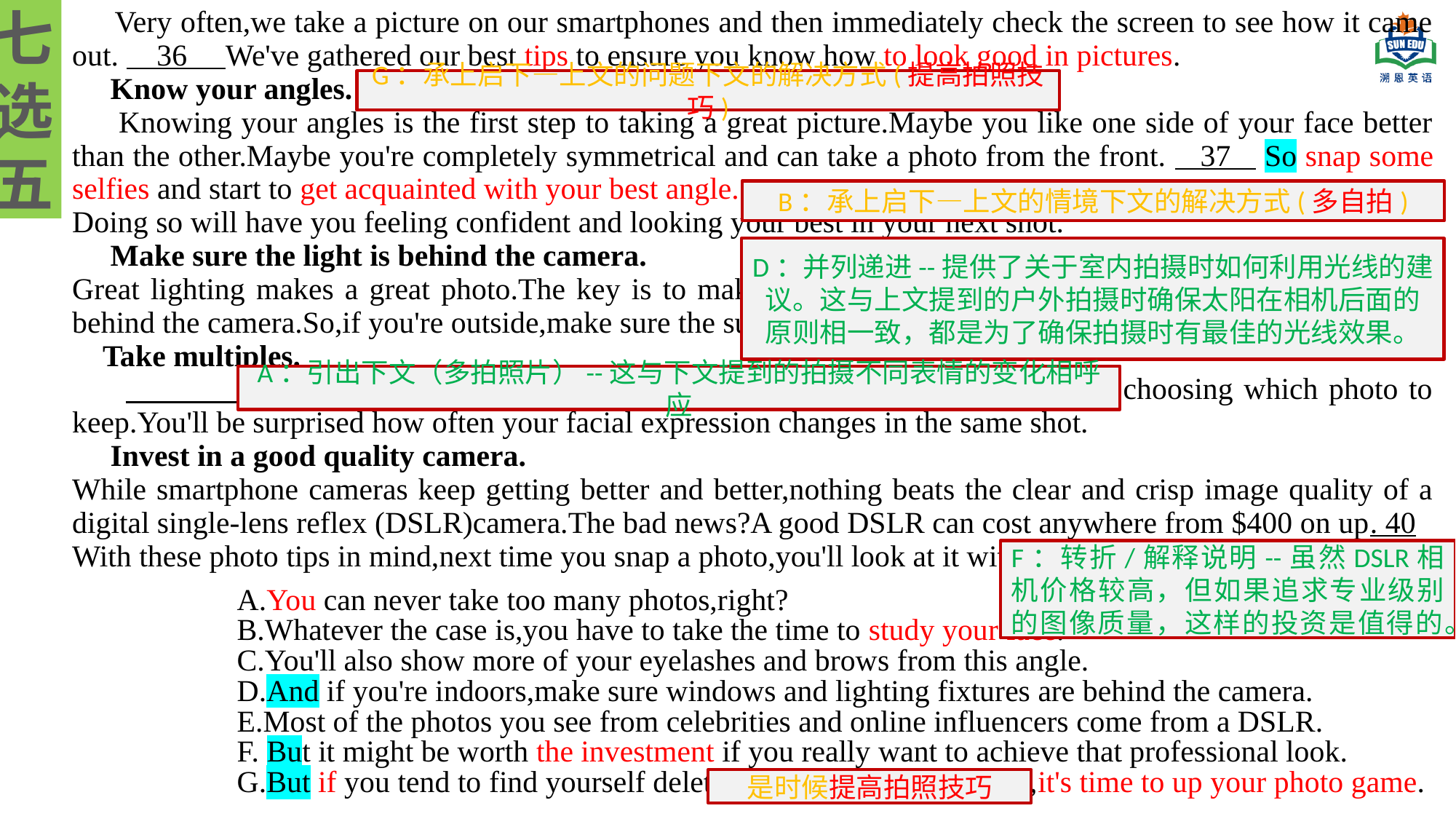

七
选
五
     Very often,we take a picture on our smartphones and then immediately check the screen to see how it came out.     36     We've gathered our best tips to ensure you know how to look good in pictures.
     Know your angles.
     Knowing your angles is the first step to taking a great picture.Maybe you like one side of your face better than the other.Maybe you're completely symmetrical and can take a photo from the front.    37    So snap some selfies and start to get acquainted with your best angle.
Doing so will have you feeling confident and looking your best in your next shot.
     Make sure the light is behind the camera.
Great lighting makes a great photo.The key is to make sure you're in front of the light, and that the light is behind the camera.So,if you're outside,make sure the sun is behind the camera.       38
    Take multiples.
                39 .Take different photos of the same shot,so you have options when choosing which photo to keep.You'll be surprised how often your facial expression changes in the same shot.
     Invest in a good quality camera.
While smartphone cameras keep getting better and better,nothing beats the clear and crisp image quality of a digital single-lens reflex (DSLR)camera.The bad news?A good DSLR can cost anywhere from $400 on up. 40
With these photo tips in mind,next time you snap a photo,you'll look at it with a smile.
G：承上启下—上文的问题下文的解决方式(提高拍照技巧)
B：承上启下—上文的情境下文的解决方式(多自拍)
D：并列递进--提供了关于室内拍摄时如何利用光线的建议。这与上文提到的户外拍摄时确保太阳在相机后面的原则相一致，都是为了确保拍摄时有最佳的光线效果。
A：引出下文（多拍照片）--这与下文提到的拍摄不同表情的变化相呼应
F：转折/解释说明--虽然DSLR相机价格较高，但如果追求专业级别的图像质量，这样的投资是值得的。
A.You can never take too many photos,right?
B.Whatever the case is,you have to take the time to study your face.
C.You'll also show more of your eyelashes and brows from this angle.
D.And if you're indoors,make sure windows and lighting fixtures are behind the camera.
E.Most of the photos you see from celebrities and online influencers come from a DSLR.
F. But it might be worth the investment if you really want to achieve that professional look.
G.But if you tend to find yourself deleting every picture you take,it's time to up your photo game.
是时候提高拍照技巧